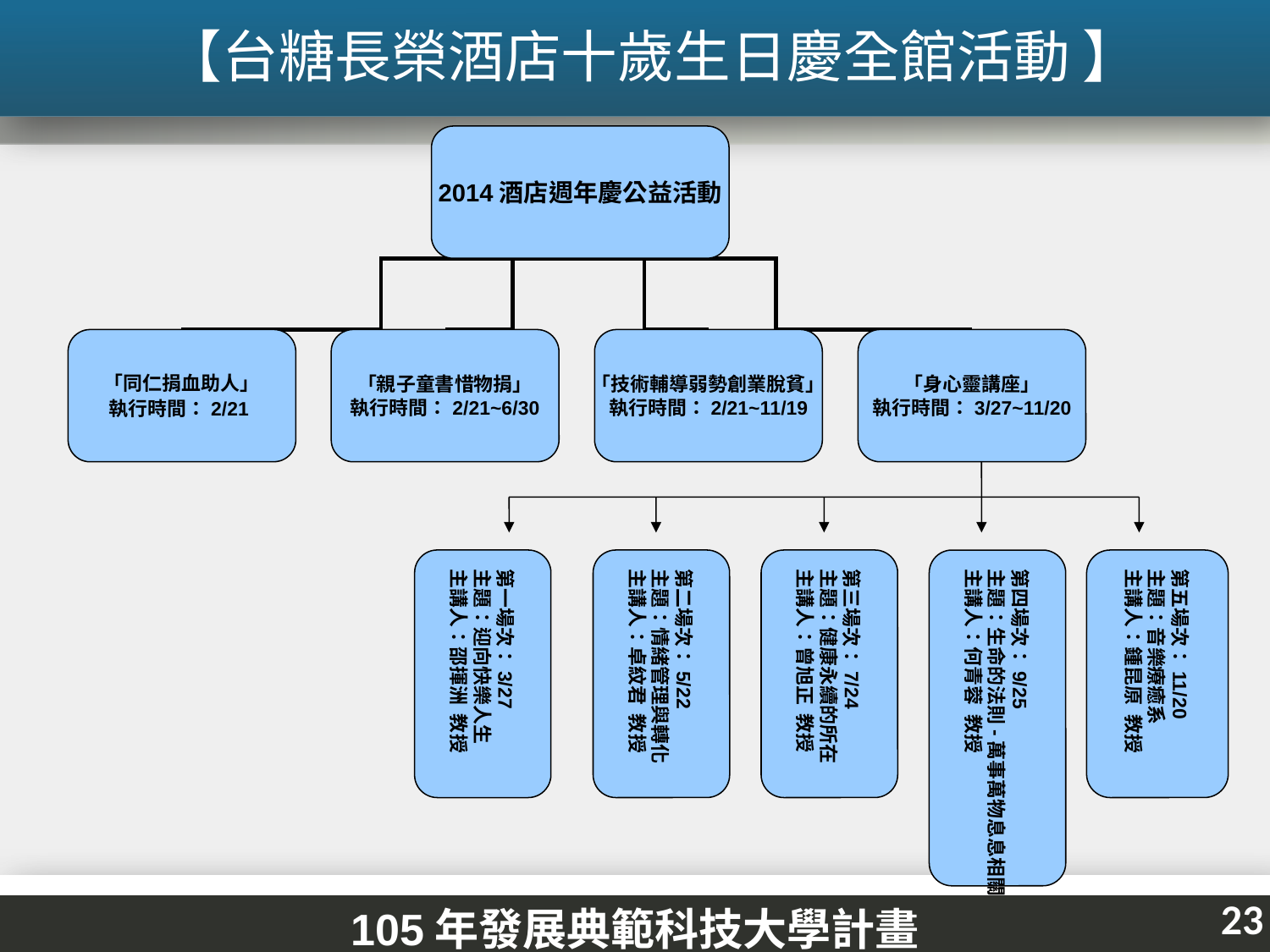

【台糖長榮酒店十歲生日慶全館活動 】
2014酒店週年慶公益活動
「同仁捐血助人」
執行時間：2/21
「親子童書惜物捐」
執行時間：2/21~6/30
「技術輔導弱勢創業脫貧」
執行時間：2/21~11/19
「身心靈講座」
執行時間：3/27~11/20

第一場次：3/27
主題：迎向快樂人生
主講人：邵揮洲  教授
第二場次：5/22
主題：情緒管理與轉化
主講人：卓紋君  教授
第三場次：7/24
主題：健康永續的所在
主講人：曾旭正  教授
第四場次：9/25
主題：生命的法則-萬事萬物息息相關
主講人：何青蓉  教授
第五場次：11/20
主題：音樂療癒系
主講人：鍾昆原  教授